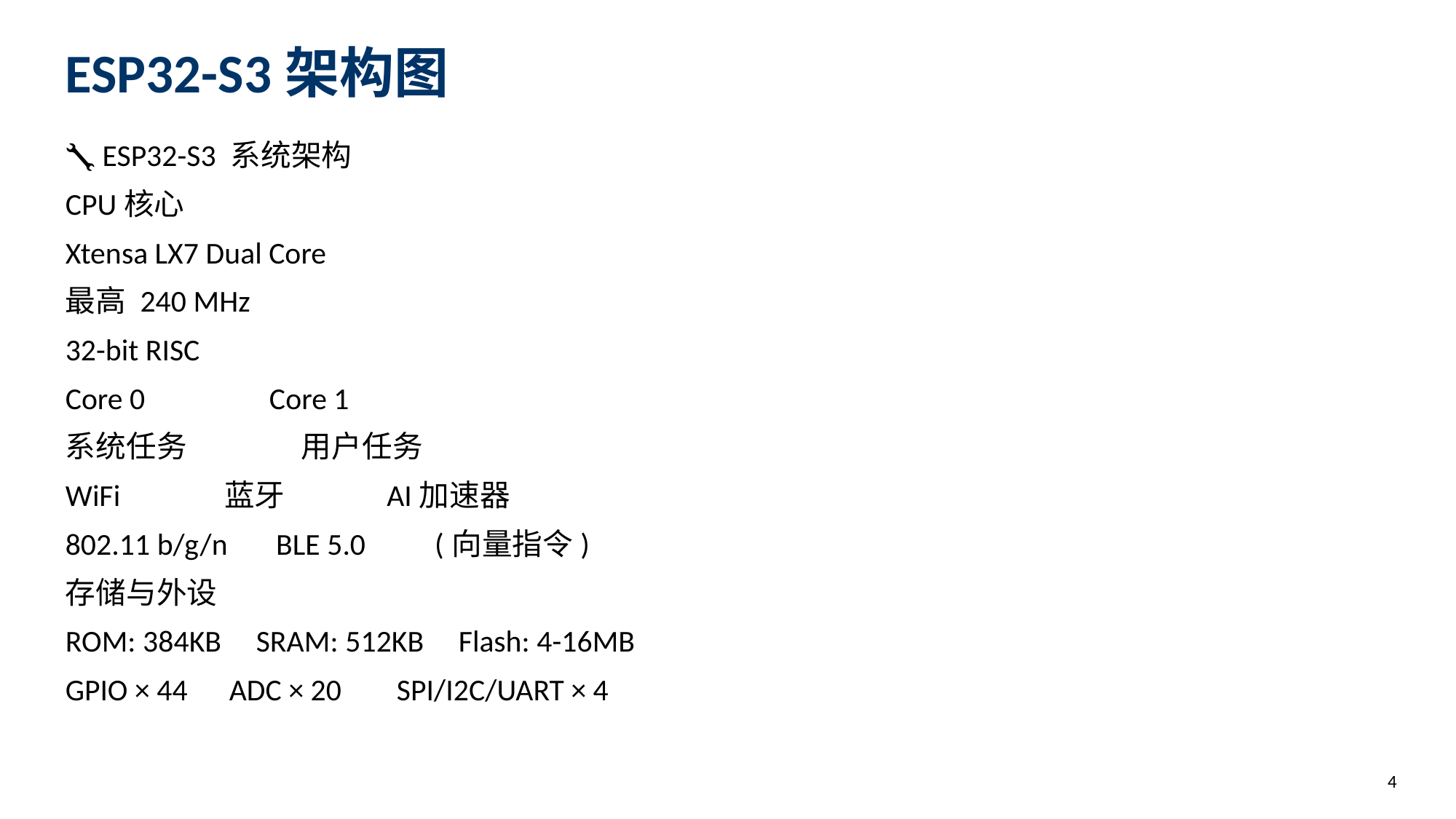

ESP32-S3架构图
🔧 ESP32-S3 系统架构
CPU核心
Xtensa LX7 Dual Core
最高 240 MHz
32-bit RISC
Core 0                  Core 1
系统任务                 用户任务
WiFi              蓝牙              AI加速器
802.11 b/g/n       BLE 5.0          (向量指令)
存储与外设
ROM: 384KB     SRAM: 512KB     Flash: 4-16MB
GPIO × 44      ADC × 20        SPI/I2C/UART × 4
4